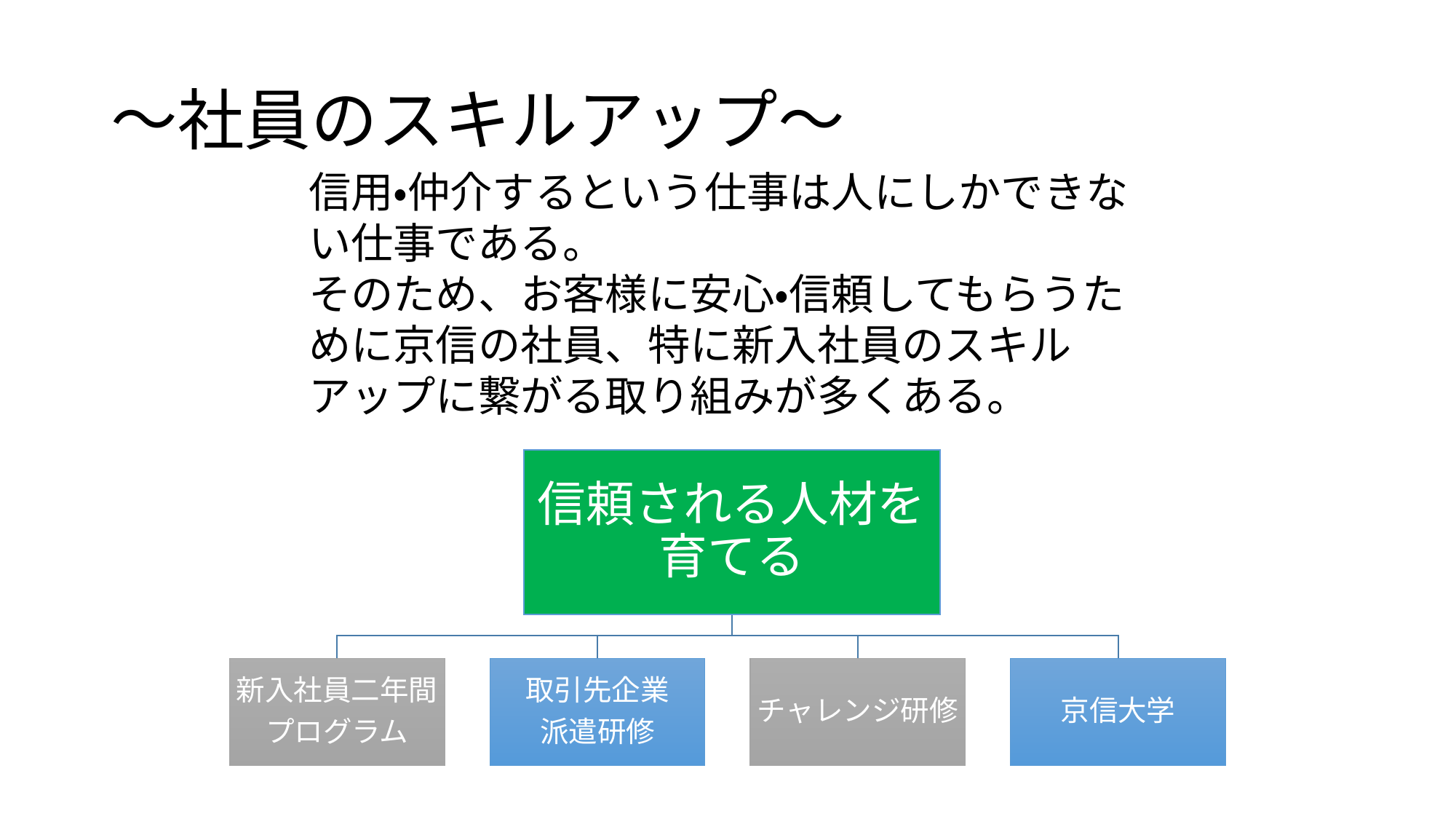

# ～社員のスキルアップ～
信用・仲介するという仕事は人にしかできない仕事である。
そのため、お客様に安心・信頼してもらうために京信の社員、特に新入社員のスキルアップに繋がる取り組みが多くある。
信頼される人材を育てる
新入社員二年間
プログラム
取引先企業
派遣研修
チャレンジ研修
京信大学